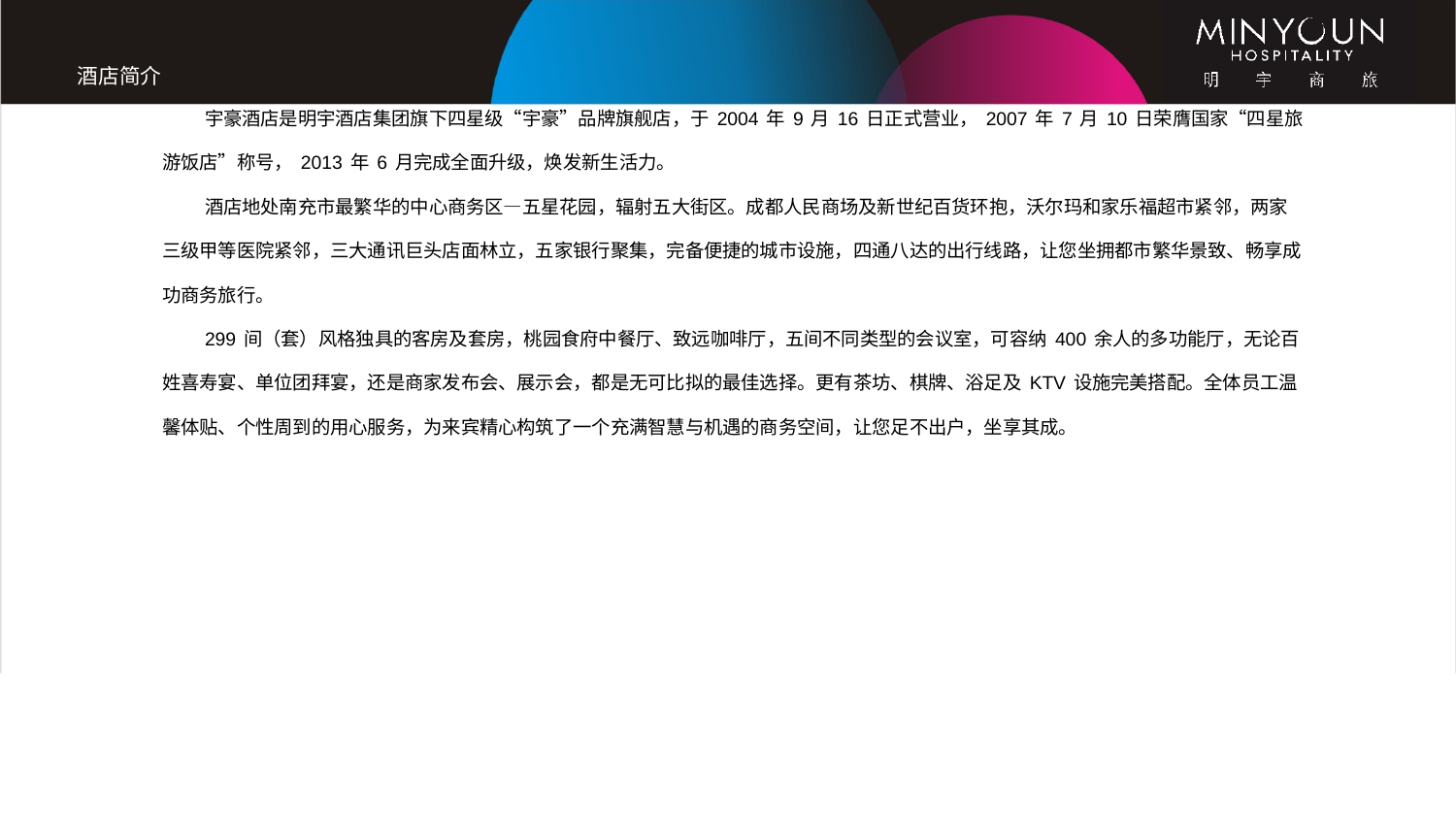

酒店简介

宇豪酒店是明宇酒店集团旗下四星级“宇豪”品牌旗舰店，于2004年9月16日正式营业，2007年7月10日荣膺国家“四星旅游饭店”称号，2013年6月完成全面升级，焕发新生活力。
酒店地处南充市最繁华的中心商务区—五星花园，辐射五大街区。成都人民商场及新世纪百货环抱，沃尔玛和家乐福超市紧邻，两家三级甲等医院紧邻，三大通讯巨头店面林立，五家银行聚集，完备便捷的城市设施，四通八达的出行线路，让您坐拥都市繁华景致、畅享成功商务旅行。
299间（套）风格独具的客房及套房，桃园食府中餐厅、致远咖啡厅，五间不同类型的会议室，可容纳400余人的多功能厅，无论百姓喜寿宴、单位团拜宴，还是商家发布会、展示会，都是无可比拟的最佳选择。更有茶坊、棋牌、浴足及KTV设施完美搭配。全体员工温馨体贴、个性周到的用心服务，为来宾精心构筑了一个充满智慧与机遇的商务空间，让您足不出户，坐享其成。